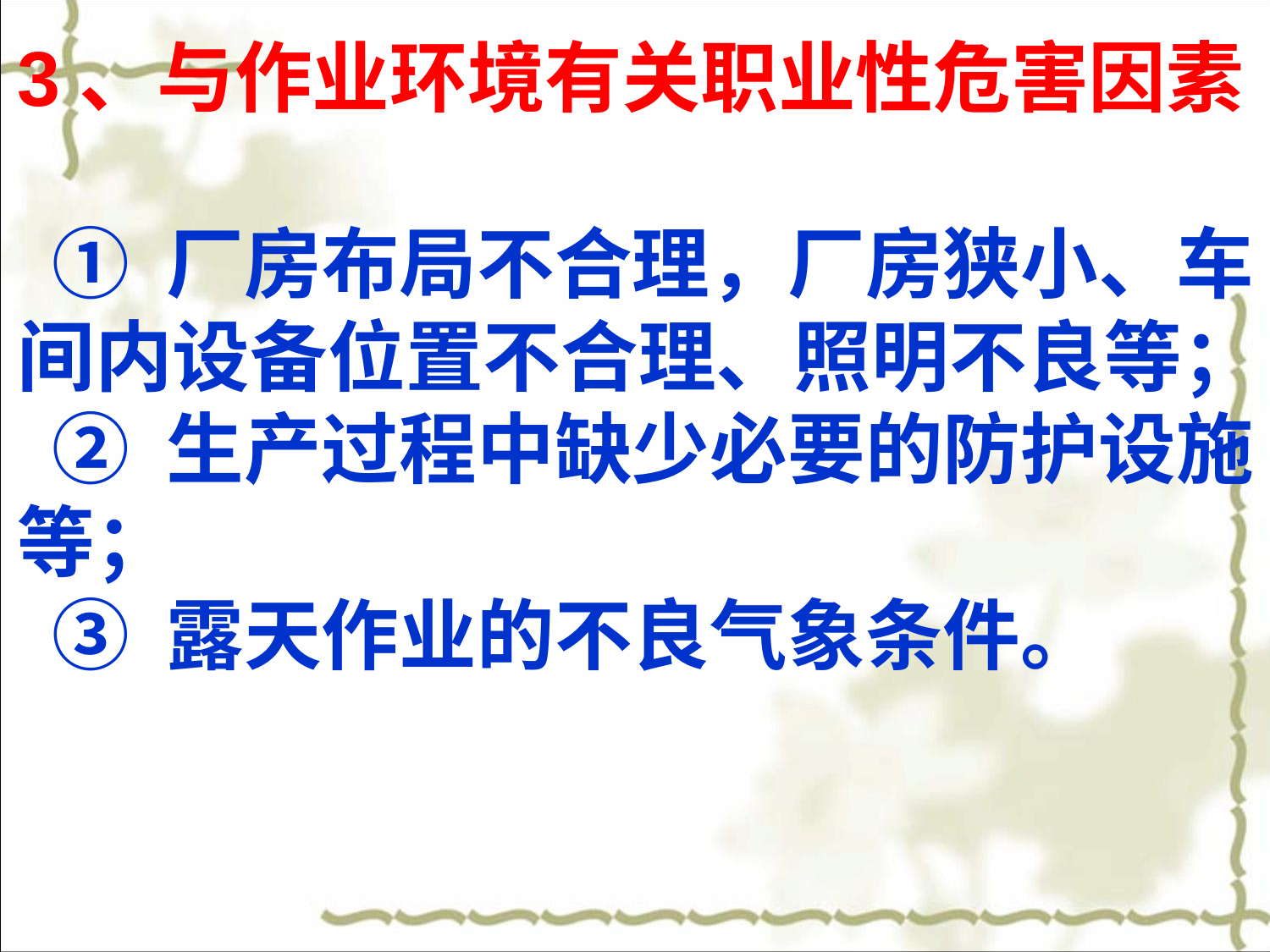

3、与作业环境有关职业性危害因素

  ① 厂房布局不合理，厂房狭小、车间内设备位置不合理、照明不良等；
  ② 生产过程中缺少必要的防护设施等；
  ③ 露天作业的不良气象条件。